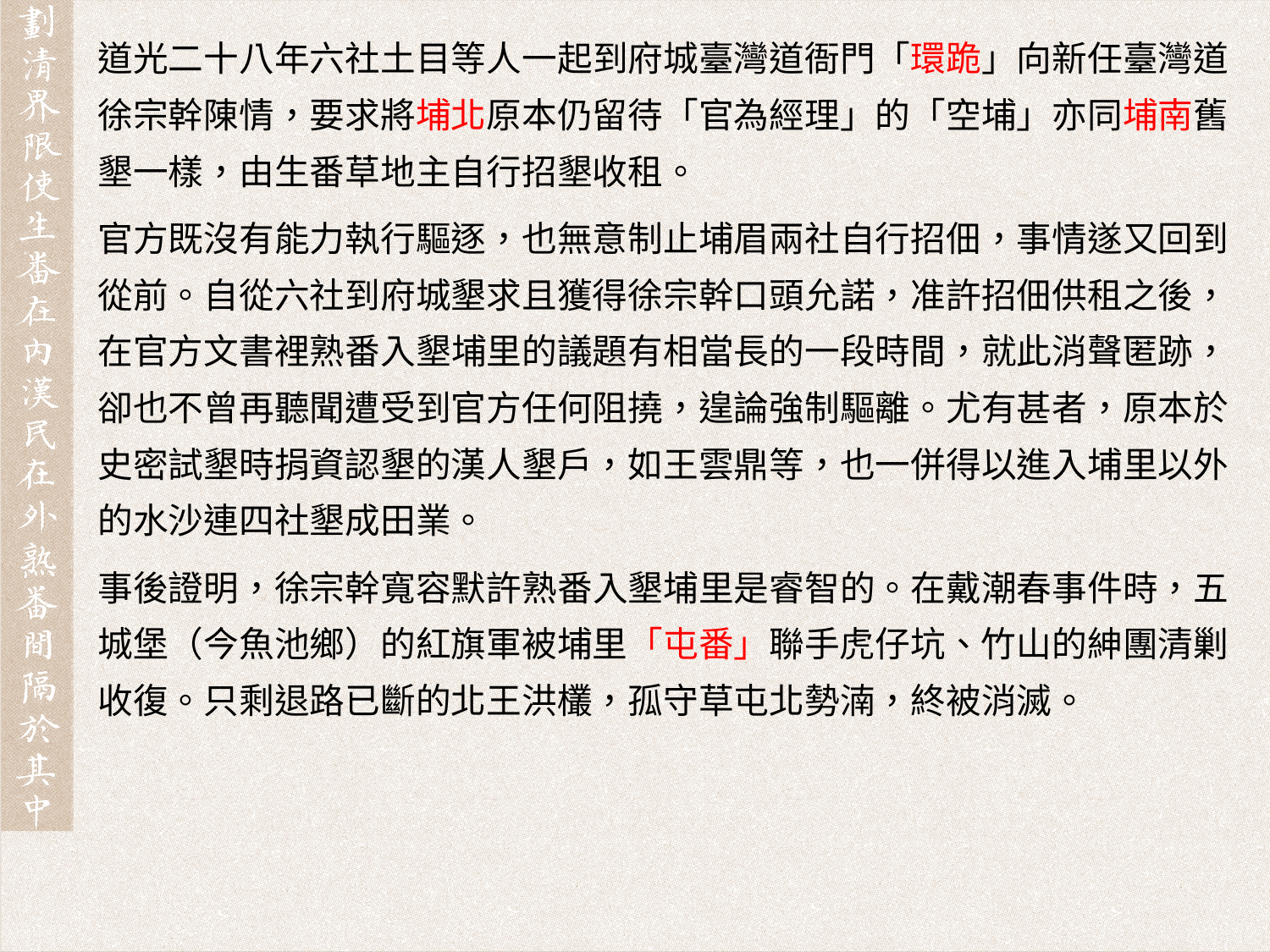

道光二十八年六社土目等人一起到府城臺灣道衙門「環跪」向新任臺灣道徐宗幹陳情，要求將埔北原本仍留待「官為經理」的「空埔」亦同埔南舊墾一樣，由生番草地主自行招墾收租。
官方既沒有能力執行驅逐，也無意制止埔眉兩社自行招佃，事情遂又回到從前。自從六社到府城墾求且獲得徐宗幹口頭允諾，准許招佃供租之後，在官方文書裡熟番入墾埔里的議題有相當長的一段時間，就此消聲匿跡，卻也不曾再聽聞遭受到官方任何阻撓，遑論強制驅離。尤有甚者，原本於史密試墾時捐資認墾的漢人墾戶，如王雲鼎等，也一併得以進入埔里以外的水沙連四社墾成田業。
事後證明，徐宗幹寬容默許熟番入墾埔里是睿智的。在戴潮春事件時，五城堡（今魚池鄉）的紅旗軍被埔里「屯番」聯手虎仔坑、竹山的紳團清剿收復。只剩退路已斷的北王洪欉，孤守草屯北勢湳，終被消滅。